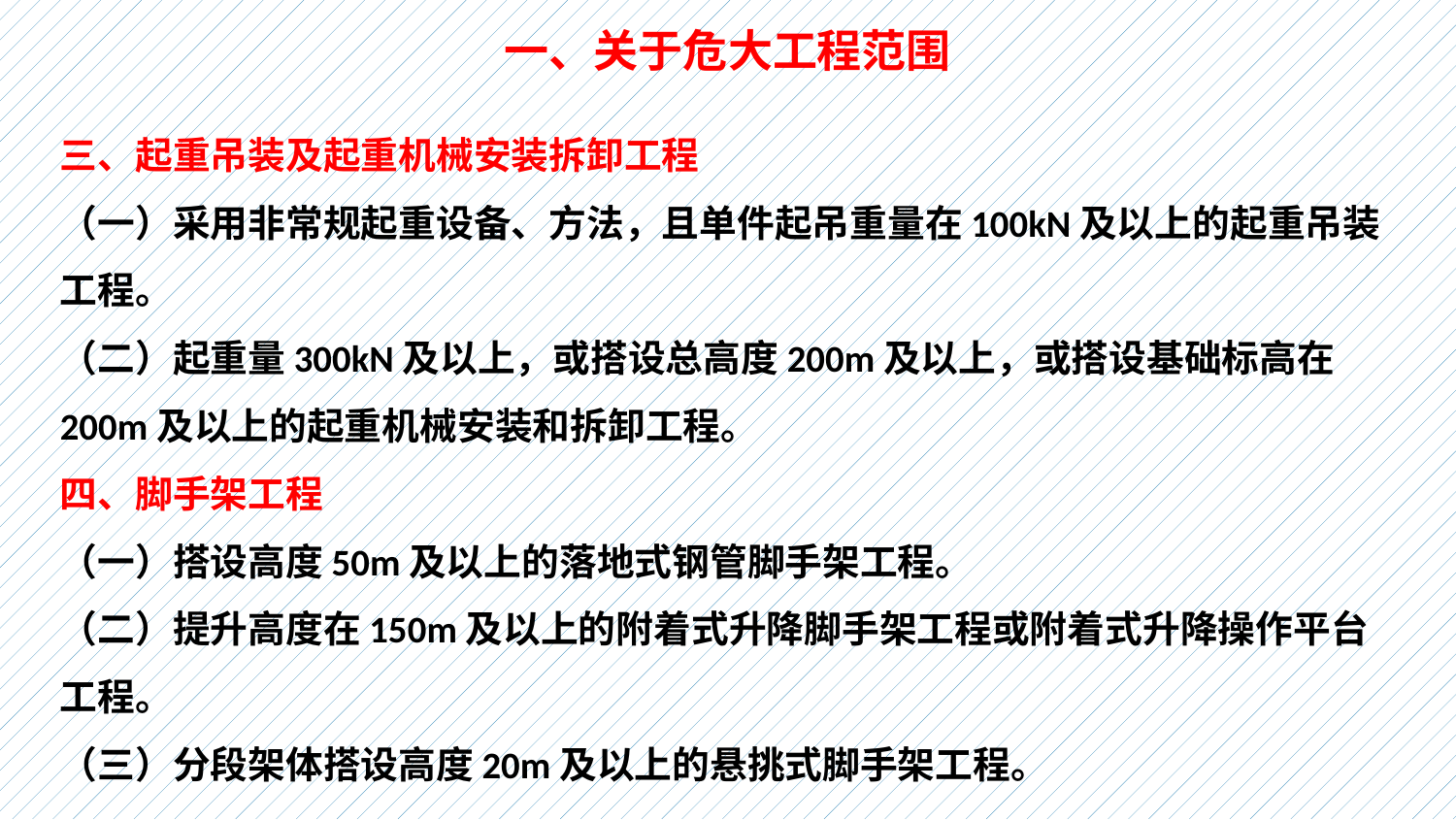

# 一、关于危大工程范围
三、起重吊装及起重机械安装拆卸工程
（一）采用非常规起重设备、方法，且单件起吊重量在100kN及以上的起重吊装工程。
（二）起重量300kN及以上，或搭设总高度200m及以上，或搭设基础标高在200m及以上的起重机械安装和拆卸工程。
四、脚手架工程
（一）搭设高度50m及以上的落地式钢管脚手架工程。
（二）提升高度在150m及以上的附着式升降脚手架工程或附着式升降操作平台工程。
（三）分段架体搭设高度20m及以上的悬挑式脚手架工程。